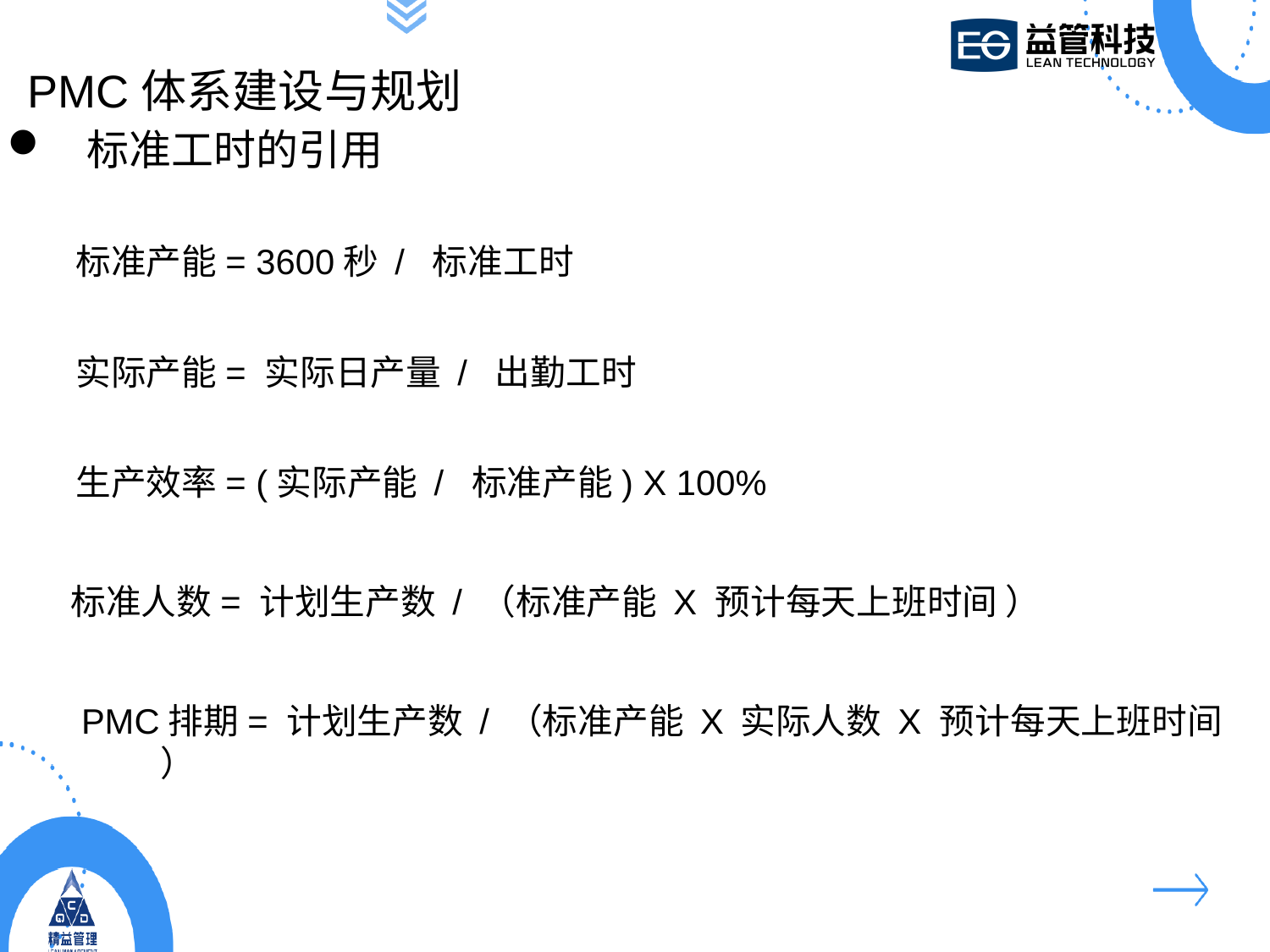

PMC体系建设与规划
标准工时的引用
       标准产能= 3600秒 /  标准工时
       实际产能= 实际日产量 /  出勤工时
       生产效率= (实际产能 /  标准产能) X 100%
       标准人数= 计划生产数 / （标准产能 X 预计每天上班时间 ）
PMC排期= 计划生产数 / （标准产能 X 实际人数 X 预计每天上班时间 ）